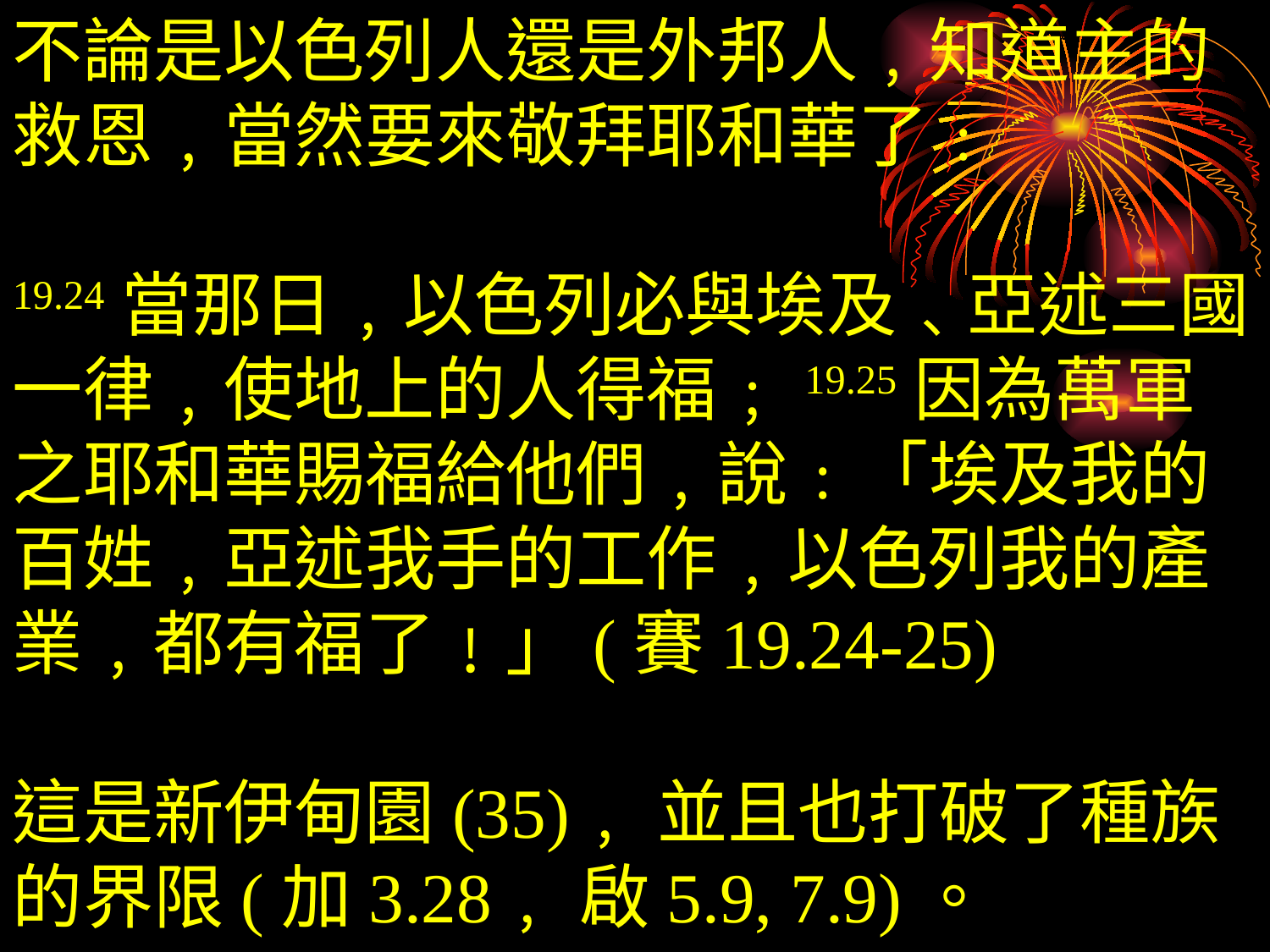

不論是以色列人還是外邦人﹐知道主的救恩﹐當然要來敬拜耶和華了﹕

19.24當那日﹐以色列必與埃及﹑亞述三國一律﹐使地上的人得福﹔19.25因為萬軍之耶和華賜福給他們﹐說﹕「埃及我的百姓﹐亞述我手的工作﹐以色列我的產業﹐都有福了﹗」(賽19.24-25)

這是新伊甸園(35)﹐並且也打破了種族的界限(加3.28﹐啟5.9, 7.9)。